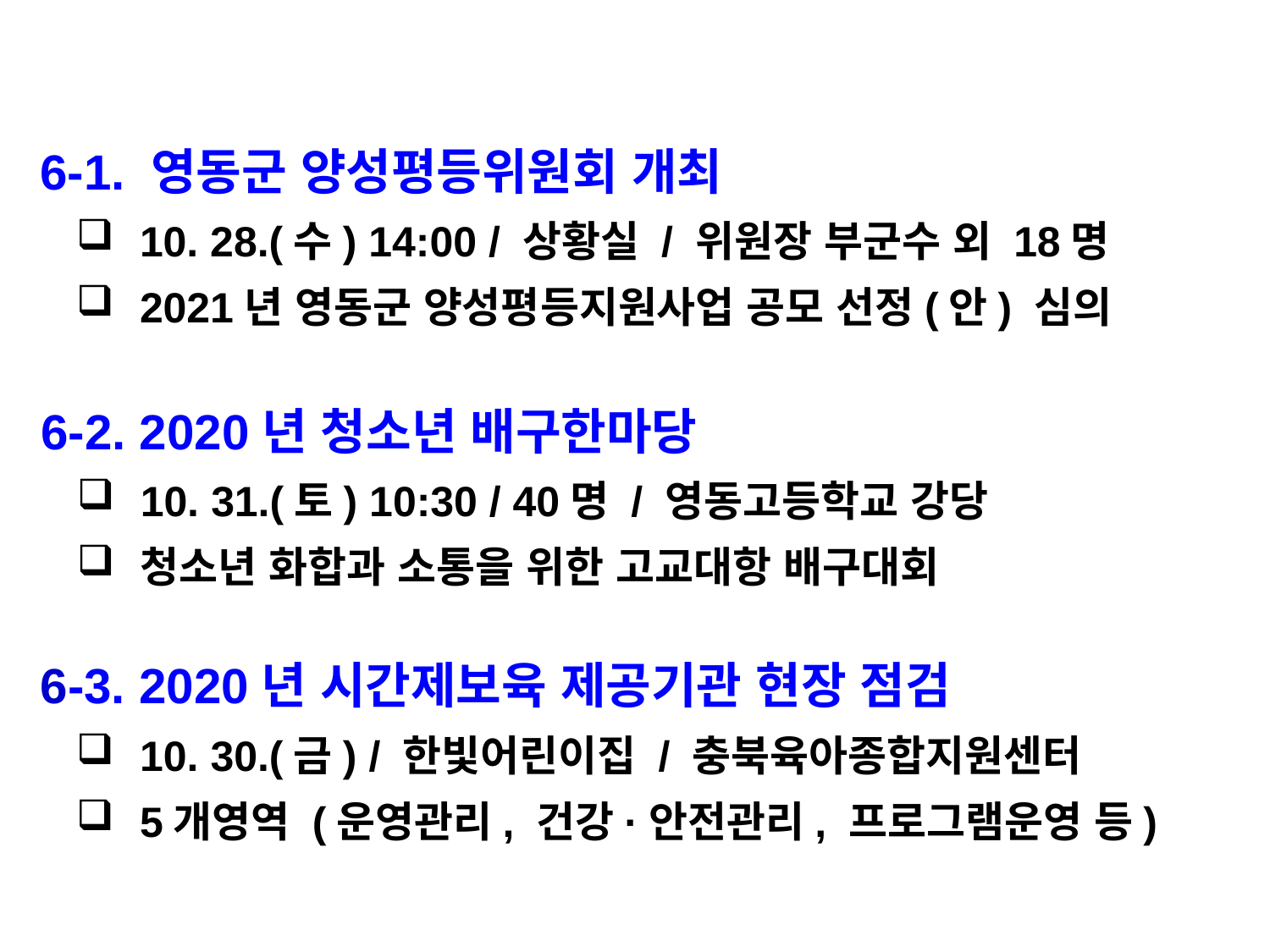

6-1. 영동군 양성평등위원회 개최
10. 28.(수) 14:00 / 상황실 / 위원장 부군수 외 18명
2021년 영동군 양성평등지원사업 공모 선정(안) 심의
  6-2. 2020년 청소년 배구한마당
10. 31.(토) 10:30 / 40명 / 영동고등학교 강당
청소년 화합과 소통을 위한 고교대항 배구대회
  6-3. 2020년 시간제보육 제공기관 현장 점검
10. 30.(금) / 한빛어린이집 / 충북육아종합지원센터
5개영역 (운영관리, 건강·안전관리, 프로그램운영 등)